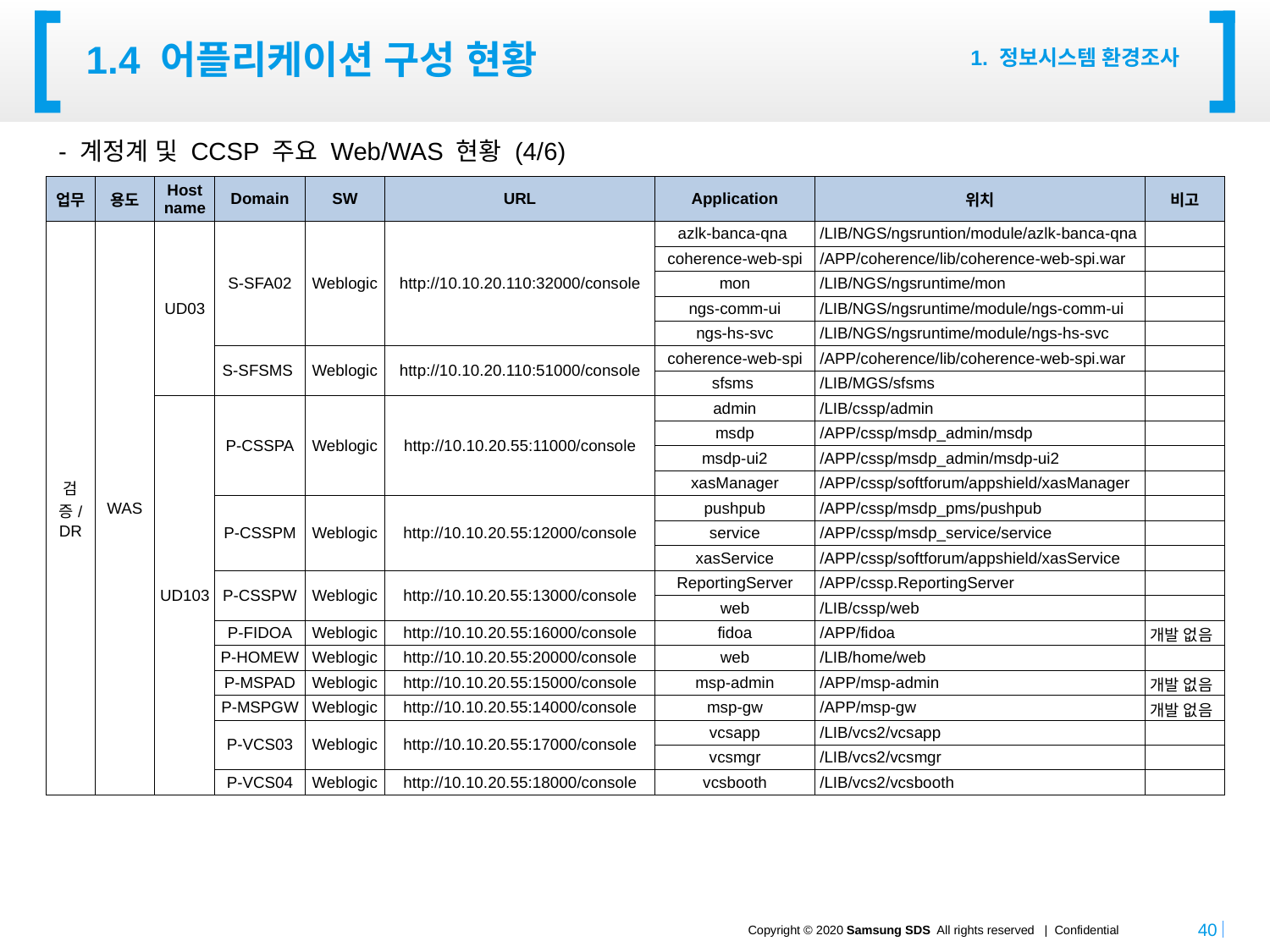

# 1.4 어플리케이션 구성 현황
1. 정보시스템 환경조사
- 계정계 및 CCSP 주요 Web/WAS 현황 (4/6)
| 업무 | 용도 | Host name | Domain | SW | URL | Application | 위치 | 비고 |
| --- | --- | --- | --- | --- | --- | --- | --- | --- |
| 검증/DR | WAS | UD03 | S-SFA02 | Weblogic | http://10.10.20.110:32000/console | azlk-banca-qna | /LIB/NGS/ngsruntion/module/azlk-banca-qna |  |
|  |  |  |  |  |  | coherence-web-spi | /APP/coherence/lib/coherence-web-spi.war |  |
|  |  |  |  |  |  | mon | /LIB/NGS/ngsruntime/mon |  |
|  |  |  |  |  |  | ngs-comm-ui | /LIB/NGS/ngsruntime/module/ngs-comm-ui |  |
|  |  |  |  |  |  | ngs-hs-svc | /LIB/NGS/ngsruntime/module/ngs-hs-svc |  |
|  |  |  | S-SFSMS | Weblogic | http://10.10.20.110:51000/console | coherence-web-spi | /APP/coherence/lib/coherence-web-spi.war |  |
|  |  |  |  |  |  | sfsms | /LIB/MGS/sfsms |  |
|  |  | UD103 | P-CSSPA | Weblogic | http://10.10.20.55:11000/console | admin | /LIB/cssp/admin |  |
|  |  |  |  |  |  | msdp | /APP/cssp/msdp\_admin/msdp |  |
|  |  |  |  |  |  | msdp-ui2 | /APP/cssp/msdp\_admin/msdp-ui2 |  |
|  |  |  |  |  |  | xasManager | /APP/cssp/softforum/appshield/xasManager |  |
|  |  |  | P-CSSPM | Weblogic | http://10.10.20.55:12000/console | pushpub | /APP/cssp/msdp\_pms/pushpub |  |
|  |  |  |  |  |  | service | /APP/cssp/msdp\_service/service |  |
|  |  |  |  |  |  | xasService | /APP/cssp/softforum/appshield/xasService |  |
|  |  |  | P-CSSPW | Weblogic | http://10.10.20.55:13000/console | ReportingServer | /APP/cssp.ReportingServer |  |
|  |  |  |  |  |  | web | /LIB/cssp/web |  |
|  |  |  | P-FIDOA | Weblogic | http://10.10.20.55:16000/console | fidoa | /APP/fidoa | 개발 없음 |
|  |  |  | P-HOMEW | Weblogic | http://10.10.20.55:20000/console | web | /LIB/home/web |  |
|  |  |  | P-MSPAD | Weblogic | http://10.10.20.55:15000/console | msp-admin | /APP/msp-admin | 개발 없음 |
|  |  |  | P-MSPGW | Weblogic | http://10.10.20.55:14000/console | msp-gw | /APP/msp-gw | 개발 없음 |
|  |  |  | P-VCS03 | Weblogic | http://10.10.20.55:17000/console | vcsapp | /LIB/vcs2/vcsapp |  |
|  |  |  |  |  |  | vcsmgr | /LIB/vcs2/vcsmgr |  |
|  |  |  | P-VCS04 | Weblogic | http://10.10.20.55:18000/console | vcsbooth | /LIB/vcs2/vcsbooth |  |